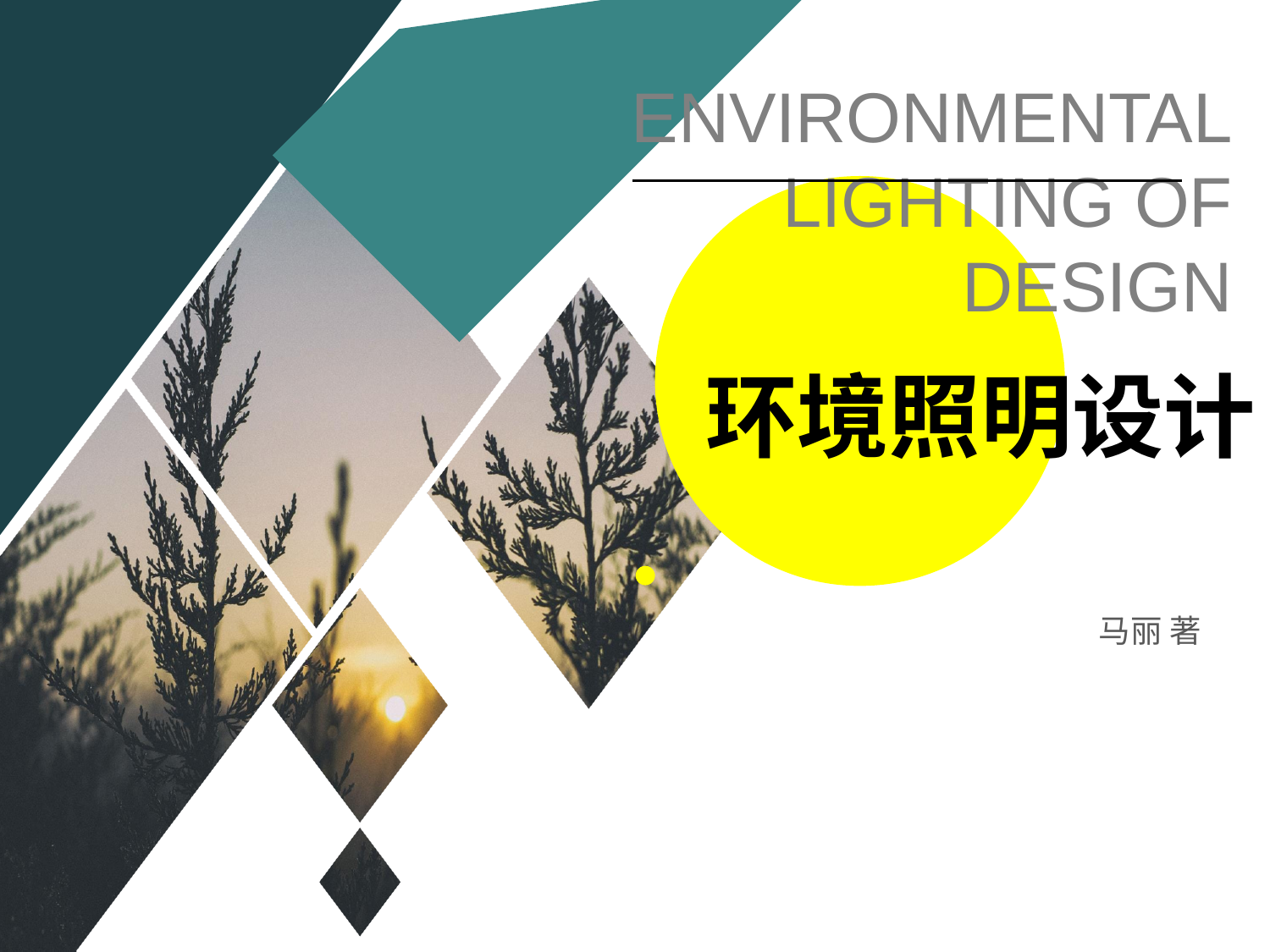

ENVIRONMENTAL
LIGHTING OF
DESIGN

环境照明设计

马丽 著